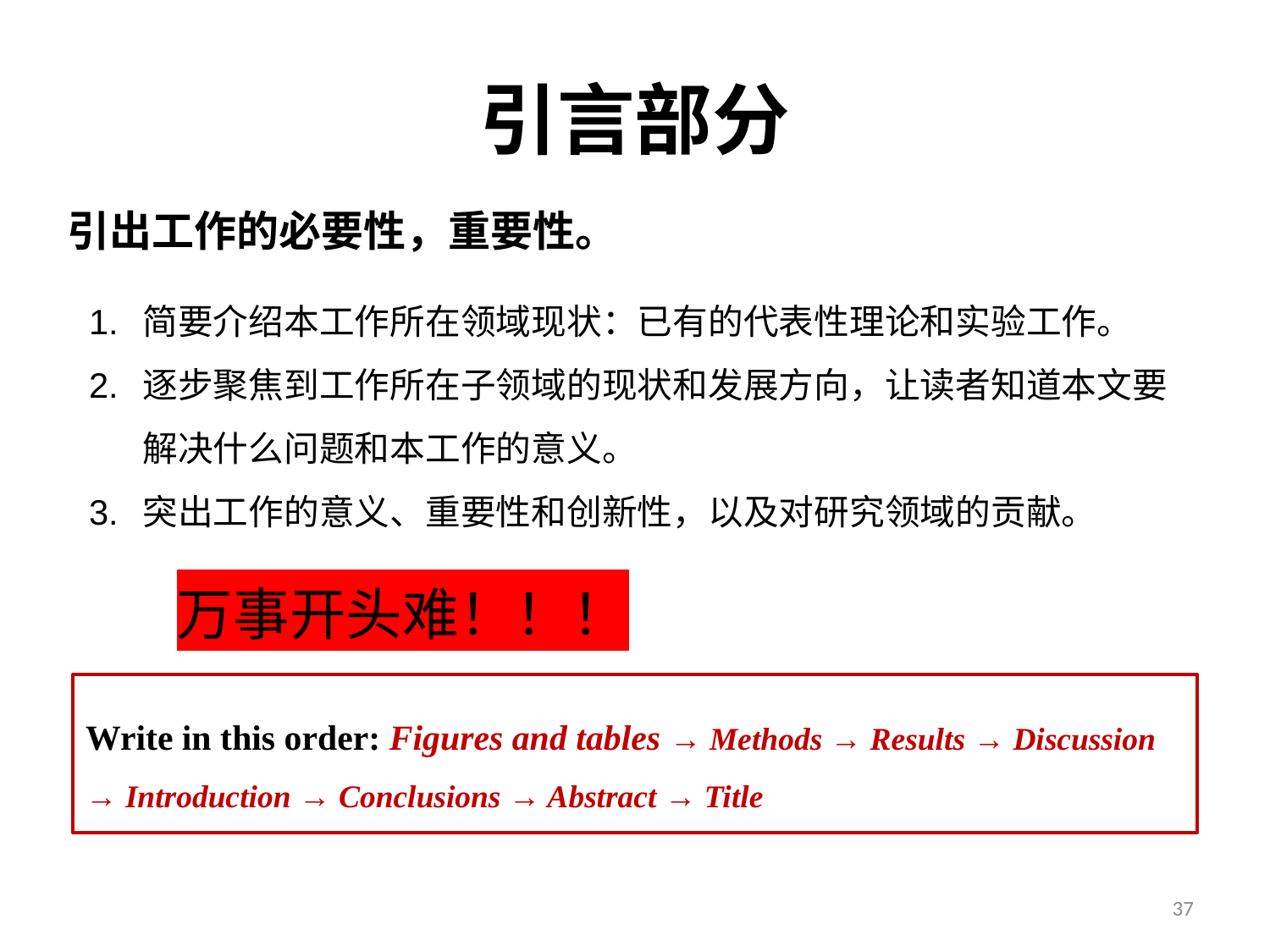

# 引言部分
引出工作的必要性，重要性。
简要介绍本工作所在领域现状：已有的代表性理论和实验工作。
逐步聚焦到工作所在子领域的现状和发展方向，让读者知道本文要解决什么问题和本工作的意义。
突出工作的意义、重要性和创新性，以及对研究领域的贡献。
   万事开头难！！！
Write in this order: Figures and tables → Methods → Results → Discussion → Introduction → Conclusions → Abstract → Title
37